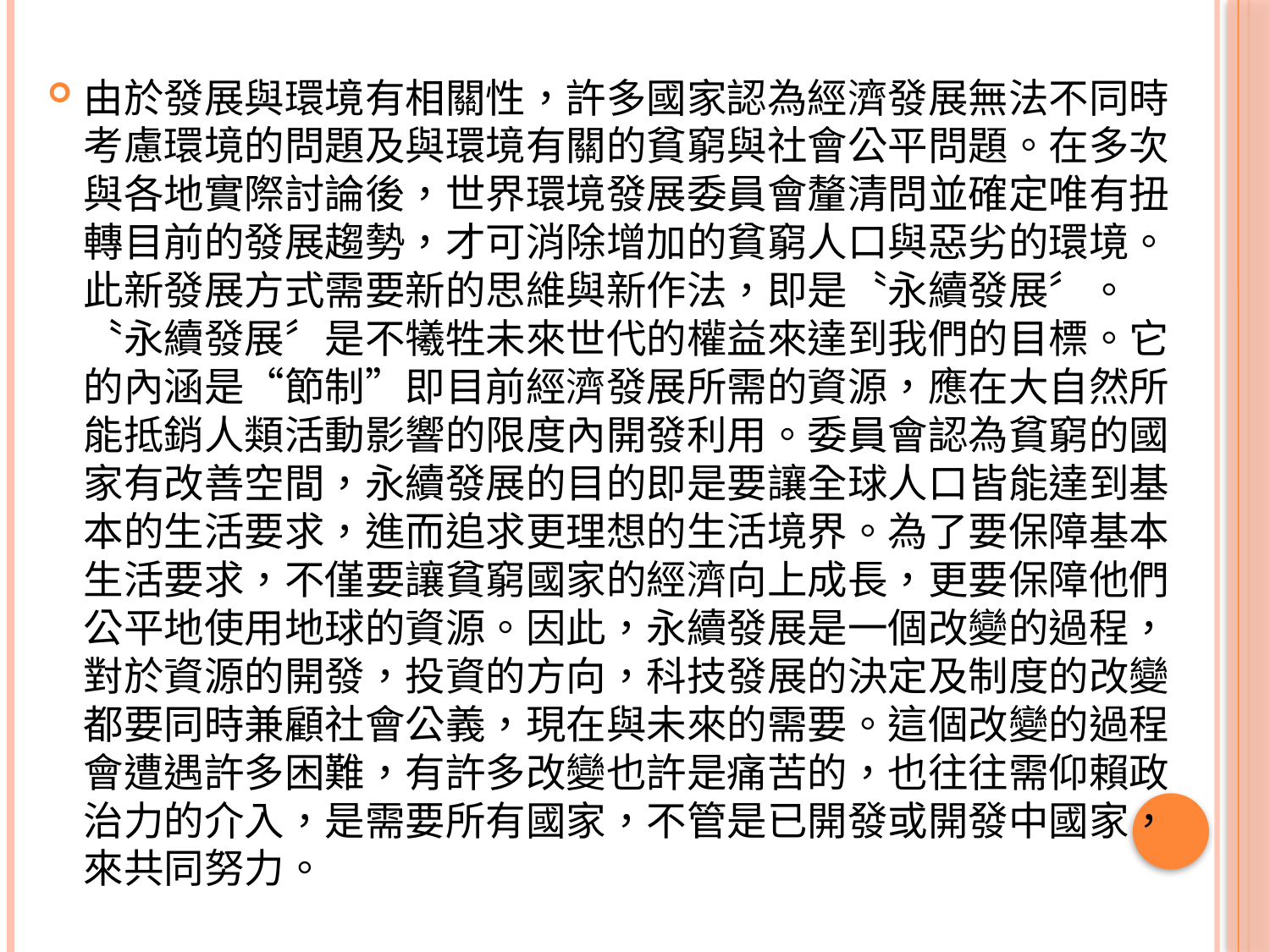

由於發展與環境有相關性，許多國家認為經濟發展無法不同時考慮環境的問題及與環境有關的貧窮與社會公平問題。在多次與各地實際討論後，世界環境發展委員會釐清問並確定唯有扭轉目前的發展趨勢，才可消除增加的貧窮人口與惡劣的環境。此新發展方式需要新的思維與新作法，即是〝永續發展〞。〝永續發展〞是不犧牲未來世代的權益來達到我們的目標。它的內涵是“節制”即目前經濟發展所需的資源，應在大自然所能抵銷人類活動影響的限度內開發利用。委員會認為貧窮的國家有改善空間，永續發展的目的即是要讓全球人口皆能達到基本的生活要求，進而追求更理想的生活境界。為了要保障基本生活要求，不僅要讓貧窮國家的經濟向上成長，更要保障他們公平地使用地球的資源。因此，永續發展是一個改變的過程，對於資源的開發，投資的方向，科技發展的決定及制度的改變都要同時兼顧社會公義，現在與未來的需要。這個改變的過程會遭遇許多困難，有許多改變也許是痛苦的，也往往需仰賴政治力的介入，是需要所有國家，不管是已開發或開發中國家，來共同努力。